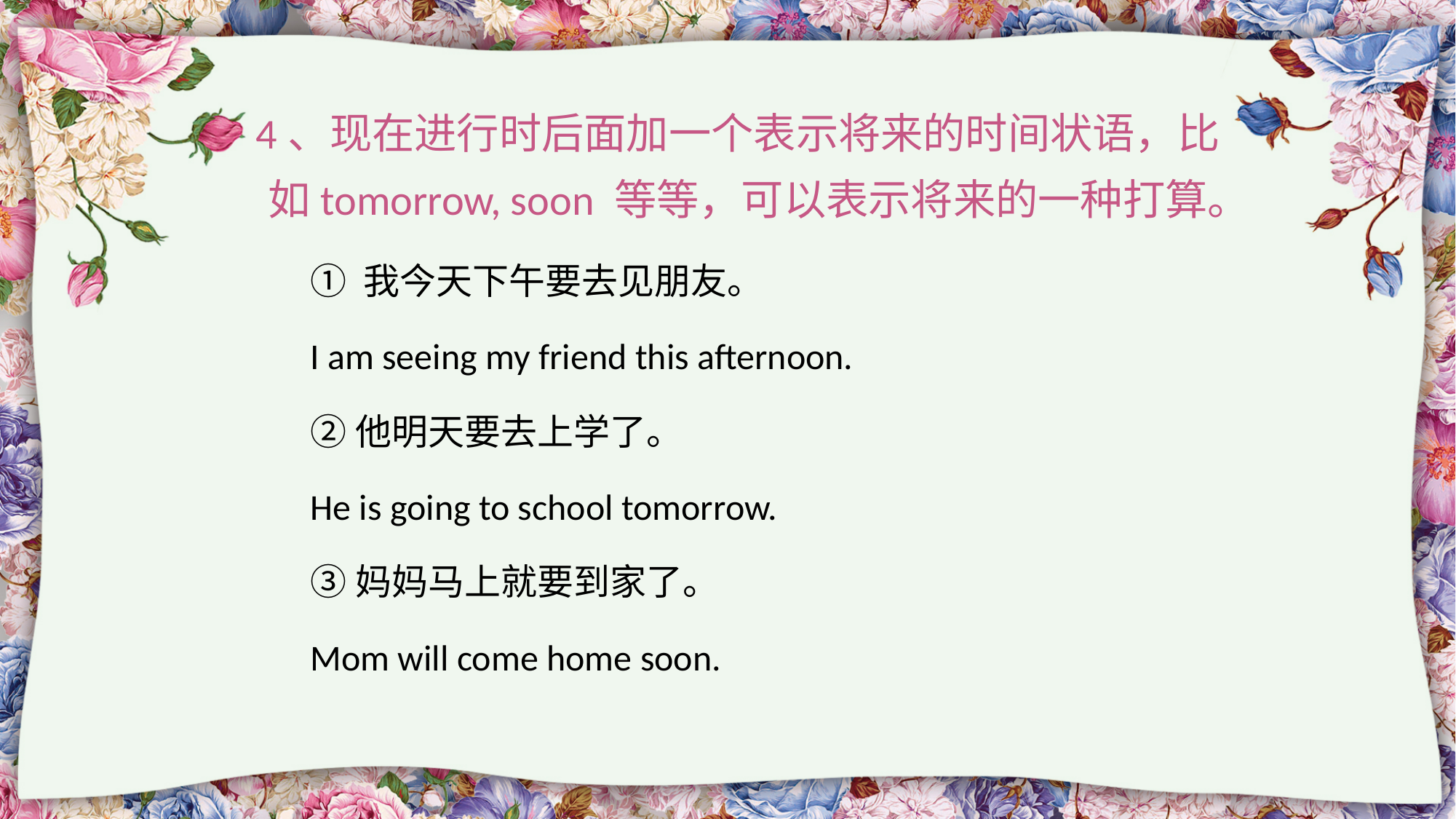

# 4、现在进行时后面加一个表示将来的时间状语，比如tomorrow, soon 等等，可以表示将来的一种打算。
① 我今天下午要去见朋友。
I am seeing my friend this afternoon.
②他明天要去上学了。
He is going to school tomorrow.
③妈妈马上就要到家了。
Mom will come home soon.